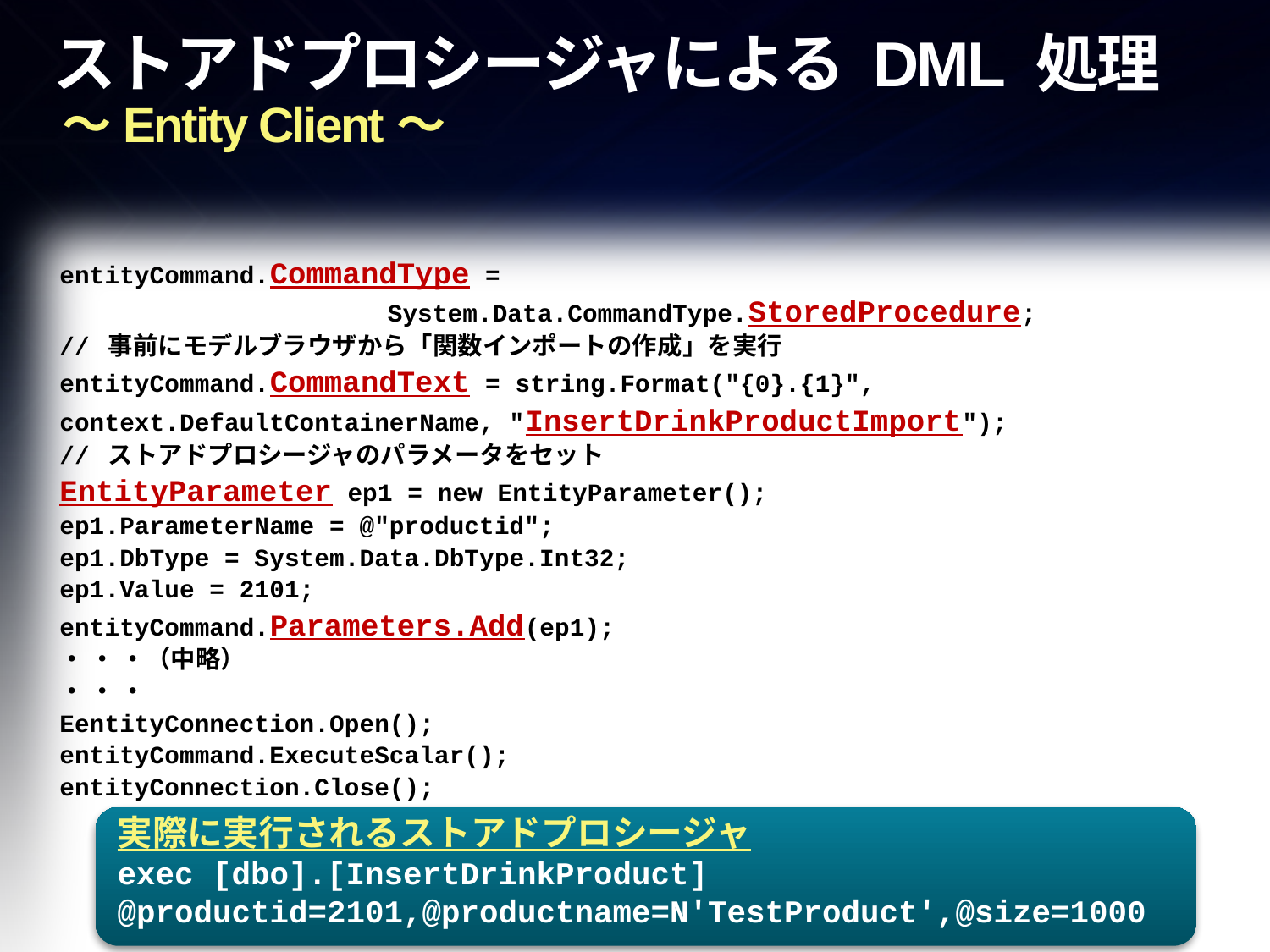

# ストアドプロシージャによる DML 処理 ～Entity Client～
entityCommand.CommandType =
　　　　　　　　　　　　　System.Data.CommandType.StoredProcedure;
// 事前にモデルブラウザから「関数インポートの作成」を実行
entityCommand.CommandText = string.Format("{0}.{1}",
context.DefaultContainerName, "InsertDrinkProductImport");
// ストアドプロシージャのパラメータをセット
EntityParameter ep1 = new EntityParameter();
ep1.ParameterName = @"productid";
ep1.DbType = System.Data.DbType.Int32;
ep1.Value = 2101;
entityCommand.Parameters.Add(ep1);
・ ・ ・（中略）
・ ・ ・
EentityConnection.Open();
entityCommand.ExecuteScalar();
entityConnection.Close();

実際に実行されるストアドプロシージャ
exec [dbo].[InsertDrinkProduct] @productid=2101,@productname=N'TestProduct',@size=1000